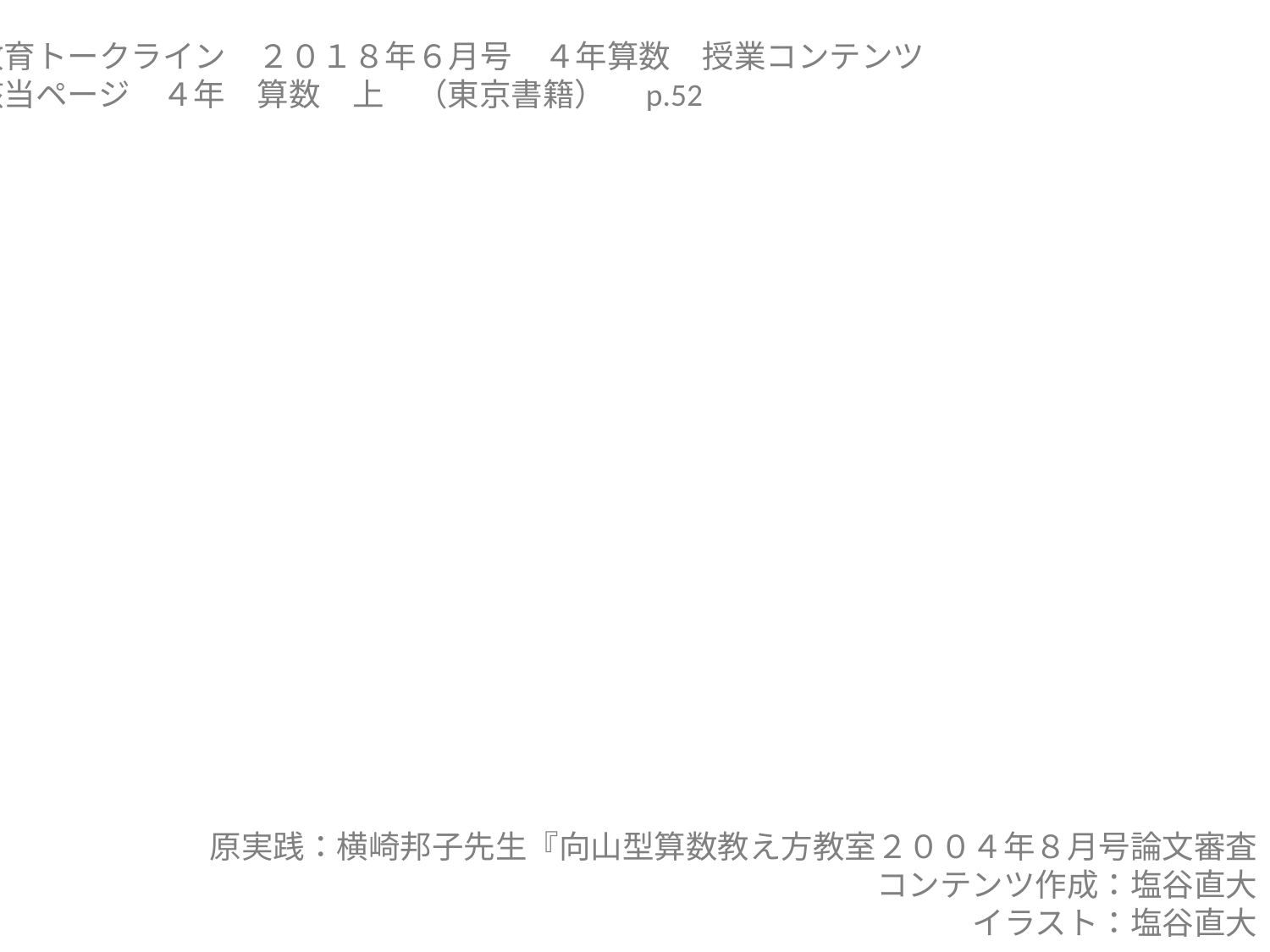

教育トークライン　２０１８年６月号　４年算数　授業コンテンツ
該当ページ　４年　算数　上　（東京書籍）　p.52
原実践：横崎邦子先生『向山型算数教え方教室２００４年８月号論文審査
コンテンツ作成：塩谷直大
イラスト：塩谷直大